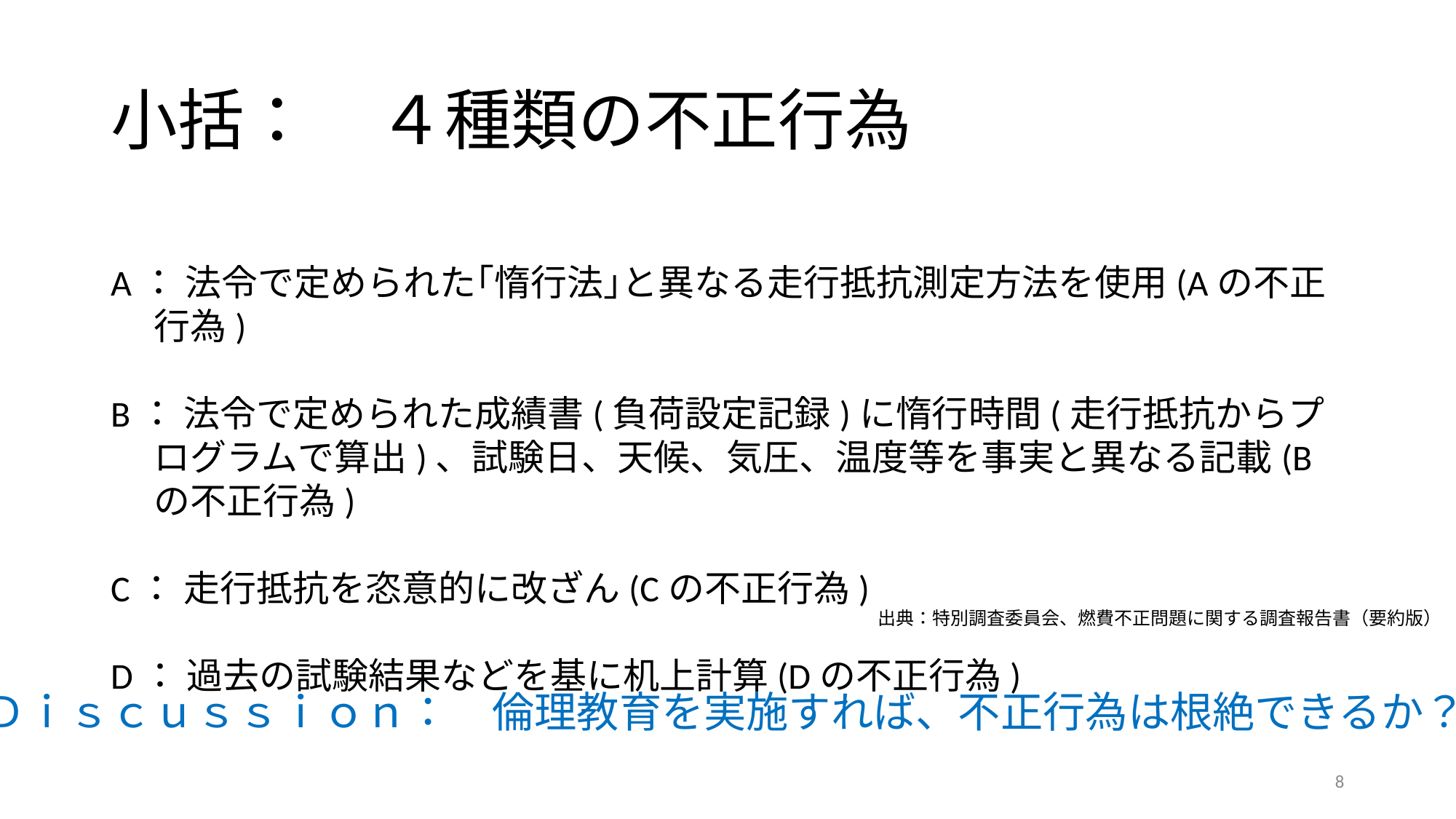

# 小括：　４種類の不正行為
A： 法令で定められた｢惰行法｣と異なる走行抵抗測定方法を使用(Aの不正行為)

B： 法令で定められた成績書(負荷設定記録)に惰行時間(走行抵抗からプログラムで算出)、試験日、天候、気圧、温度等を事実と異なる記載(Bの不正行為)

C： 走行抵抗を恣意的に改ざん(Cの不正行為)

D： 過去の試験結果などを基に机上計算(Dの不正行為)
出典：特別調査委員会、燃費不正問題に関する調査報告書（要約版）
Ｄｉｓｃｕｓｓｉｏｎ：　倫理教育を実施すれば、不正行為は根絶できるか？
8